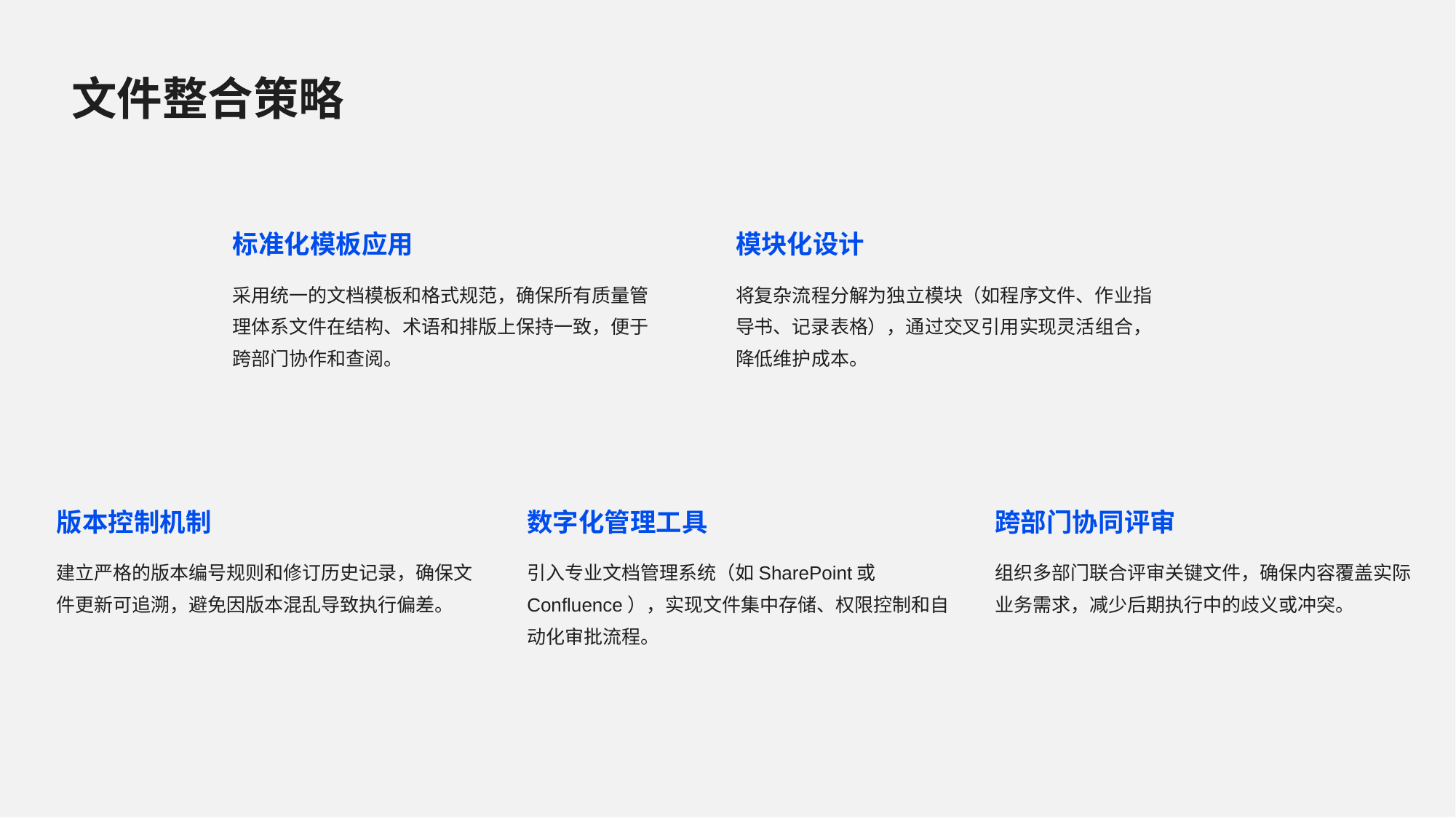

文件整合策略
标准化模板应用
模块化设计
采用统一的文档模板和格式规范，确保所有质量管理体系文件在结构、术语和排版上保持一致，便于跨部门协作和查阅。
将复杂流程分解为独立模块（如程序文件、作业指导书、记录表格），通过交叉引用实现灵活组合，降低维护成本。
版本控制机制
数字化管理工具
跨部门协同评审
建立严格的版本编号规则和修订历史记录，确保文件更新可追溯，避免因版本混乱导致执行偏差。
引入专业文档管理系统（如SharePoint或Confluence），实现文件集中存储、权限控制和自动化审批流程。
组织多部门联合评审关键文件，确保内容覆盖实际业务需求，减少后期执行中的歧义或冲突。